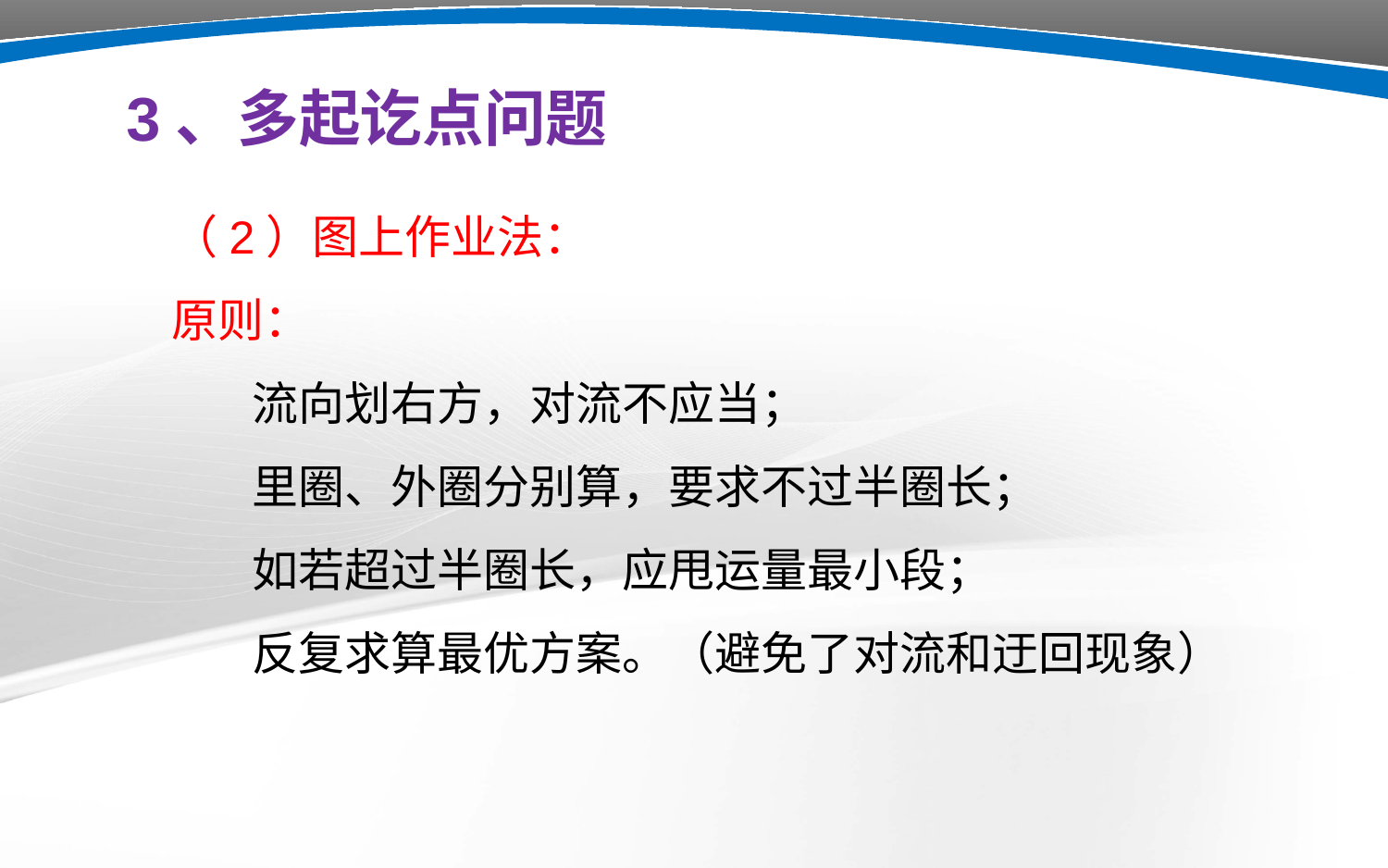

3、多起讫点问题
（2）图上作业法：
原则：
流向划右方，对流不应当；
里圈、外圈分别算，要求不过半圈长；
如若超过半圈长，应甩运量最小段；
反复求算最优方案。（避免了对流和迂回现象）